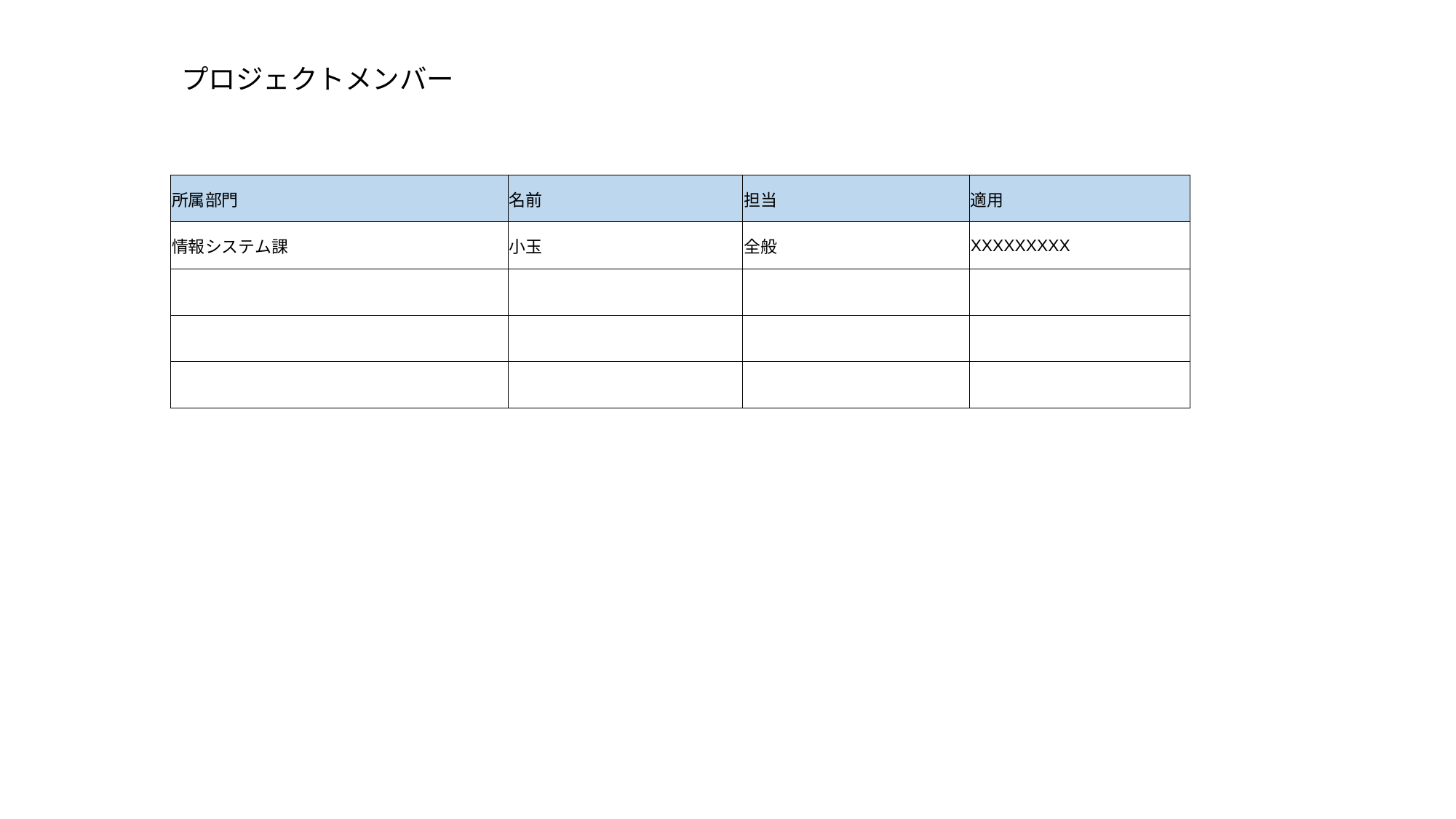

プロジェクトメンバー

| 所属部門 | 名前 | 担当 | 適用 |
| --- | --- | --- | --- |
| 情報システム課 | 小玉 | 全般 | XXXXXXXXX |
|  |  |  |  |
|  |  |  |  |
|  |  |  |  |